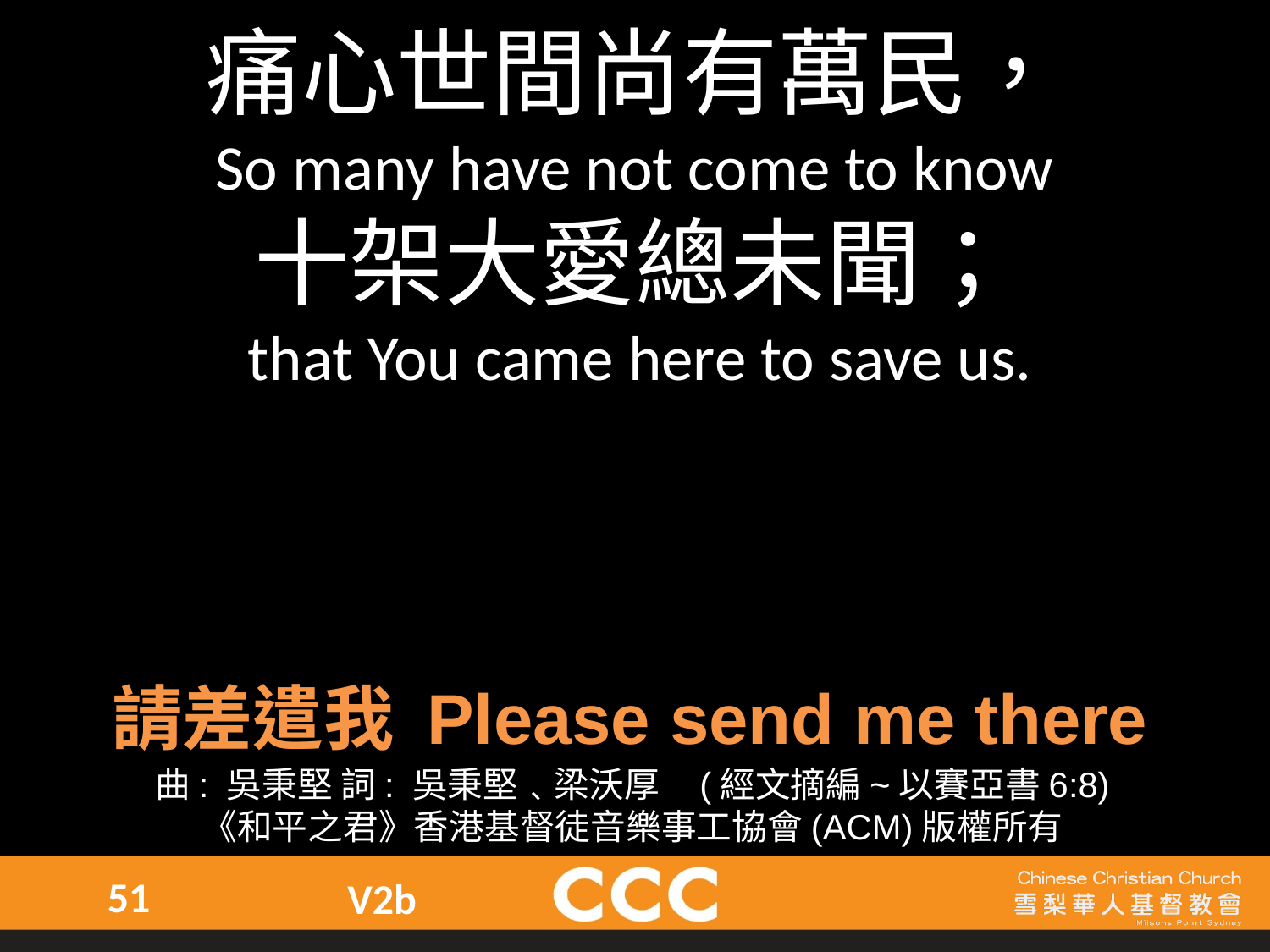

痛心世間尚有萬民，
So many have not come to know
十架大愛總未聞；
可替我that You came here to save us. 到？
請差遣我 Please send me there
曲: 吳秉堅 詞: 吳秉堅﹑梁沃厚    (經文摘編~以賽亞書6:8)
《和平之君》香港基督徒音樂事工協會(ACM)版權所有
51
V2b